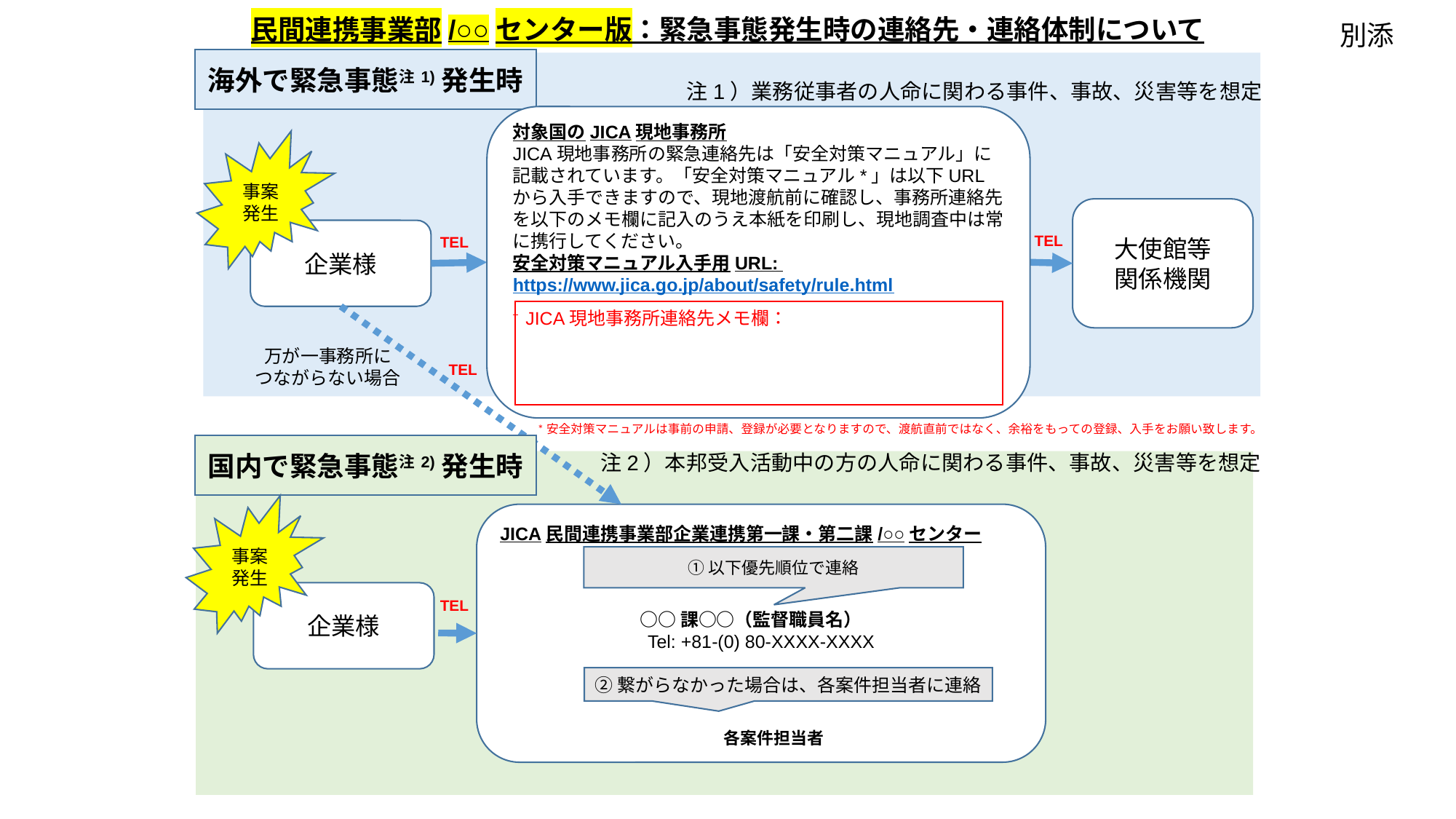

民間連携事業部/○○センター版：緊急事態発生時の連絡先・連絡体制について
別添
海外で緊急事態注1)発生時

注1）業務従事者の人命に関わる事件、事故、災害等を想定
対象国のJICA現地事務所
JICA現地事務所の緊急連絡先は「安全対策マニュアル」に記載されています。「安全対策マニュアル*」は以下URLから入手できますので、現地渡航前に確認し、事務所連絡先を以下のメモ欄に記入のうえ本紙を印刷し、現地調査中は常に携行してください。
安全対策マニュアル入手用URL: https://www.jica.go.jp/about/safety/rule.html

事案発生
大使館等
関係機関
企業様
TEL
TEL
JICA現地事務所連絡先メモ欄：

万が一事務所に
つながらない場合
TEL
*安全対策マニュアルは事前の申請、登録が必要となりますので、渡航直前ではなく、余裕をもっての登録、入手をお願い致します。
国内で緊急事態注2)発生時
注2）本邦受入活動中の方の人命に関わる事件、事故、災害等を想定

事案発生
JICA民間連携事業部企業連携第一課・第二課/○○センター
①以下優先順位で連絡
企業様
TEL
○○課○○（監督職員名）
Tel: +81-(0) 80-XXXX-XXXX
②繋がらなかった場合は、各案件担当者に連絡
各案件担当者